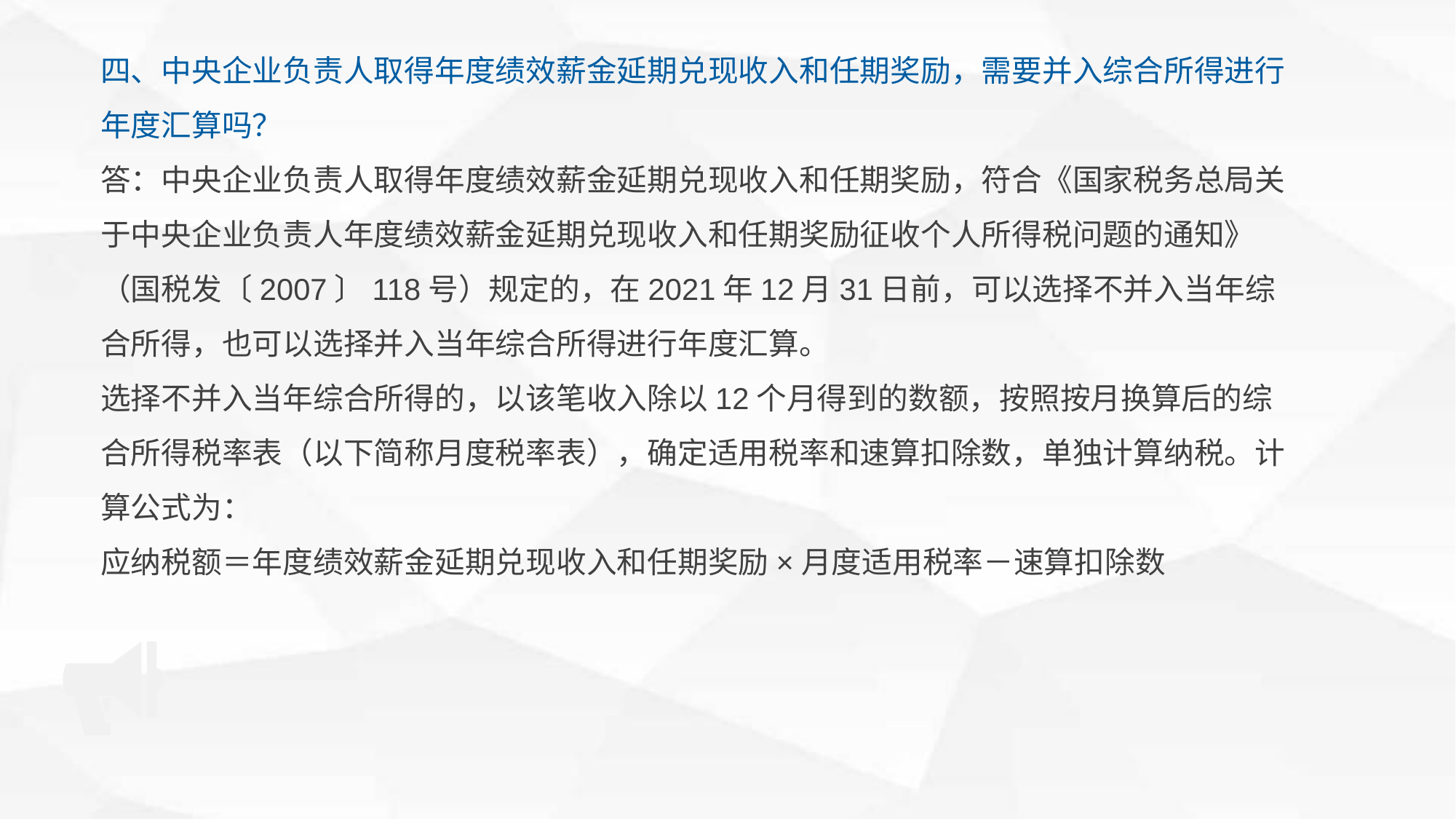

四、中央企业负责人取得年度绩效薪金延期兑现收入和任期奖励，需要并入综合所得进行年度汇算吗？
答：中央企业负责人取得年度绩效薪金延期兑现收入和任期奖励，符合《国家税务总局关于中央企业负责人年度绩效薪金延期兑现收入和任期奖励征收个人所得税问题的通知》（国税发〔2007〕118号）规定的，在2021年12月31日前，可以选择不并入当年综合所得，也可以选择并入当年综合所得进行年度汇算。
选择不并入当年综合所得的，以该笔收入除以12个月得到的数额，按照按月换算后的综合所得税率表（以下简称月度税率表），确定适用税率和速算扣除数，单独计算纳税。计算公式为：
应纳税额＝年度绩效薪金延期兑现收入和任期奖励×月度适用税率－速算扣除数